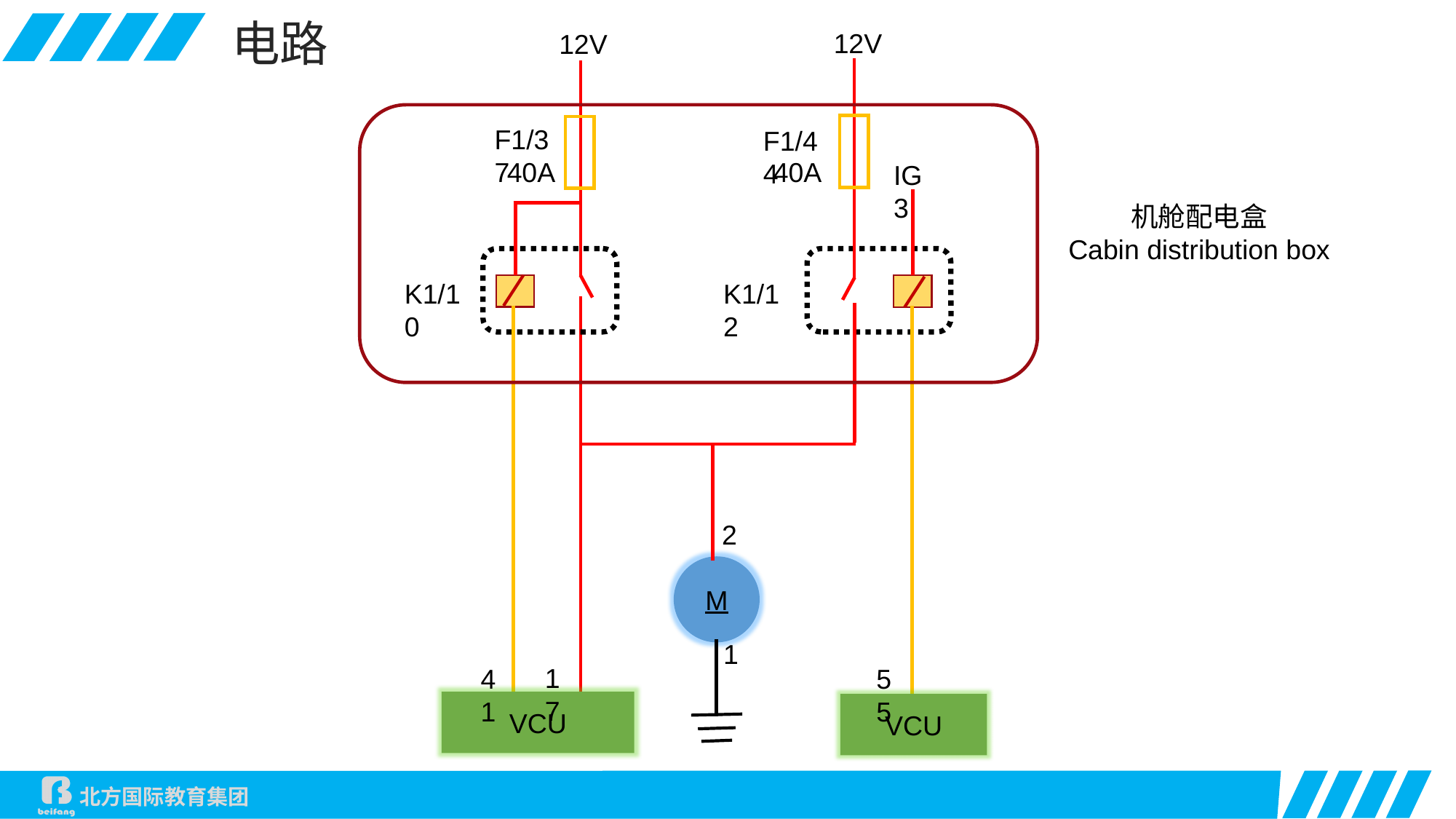

电路
12V
12V

F1/37
F1/44
40A
40A
IG3
机舱配电盒
Cabin distribution box

K1/10
K1/12

2
M
1
17
41
55
VCU
VCU